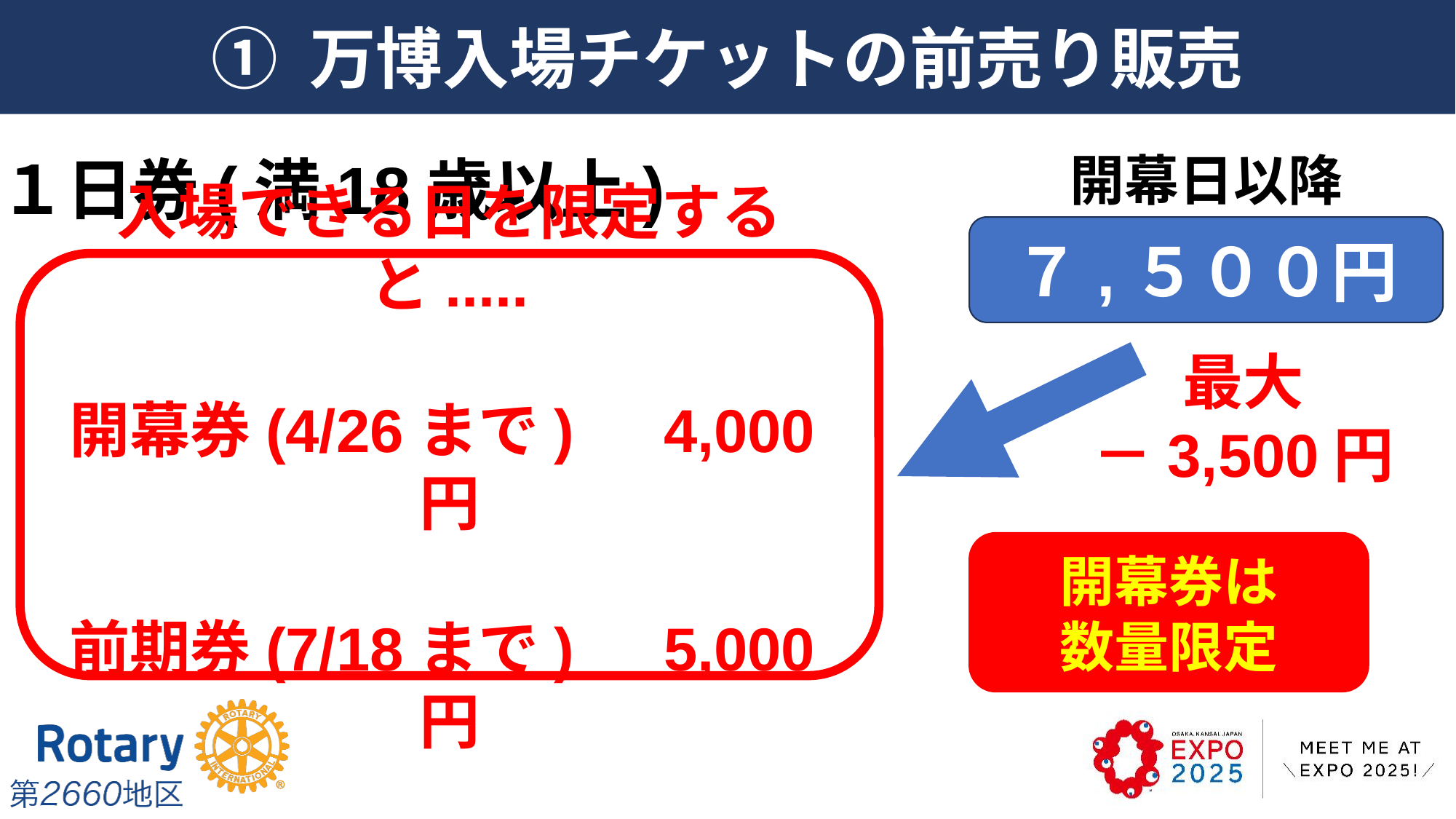

# ① 万博入場チケットの前売り販売
開幕日以降
１日券(満18歳以上)
７,５００円
入場できる日を限定すると.....

開幕券(4/26まで)　4,000円

前期券(7/18まで)　5,000円
最大
－3,500円
開幕券は
数量限定